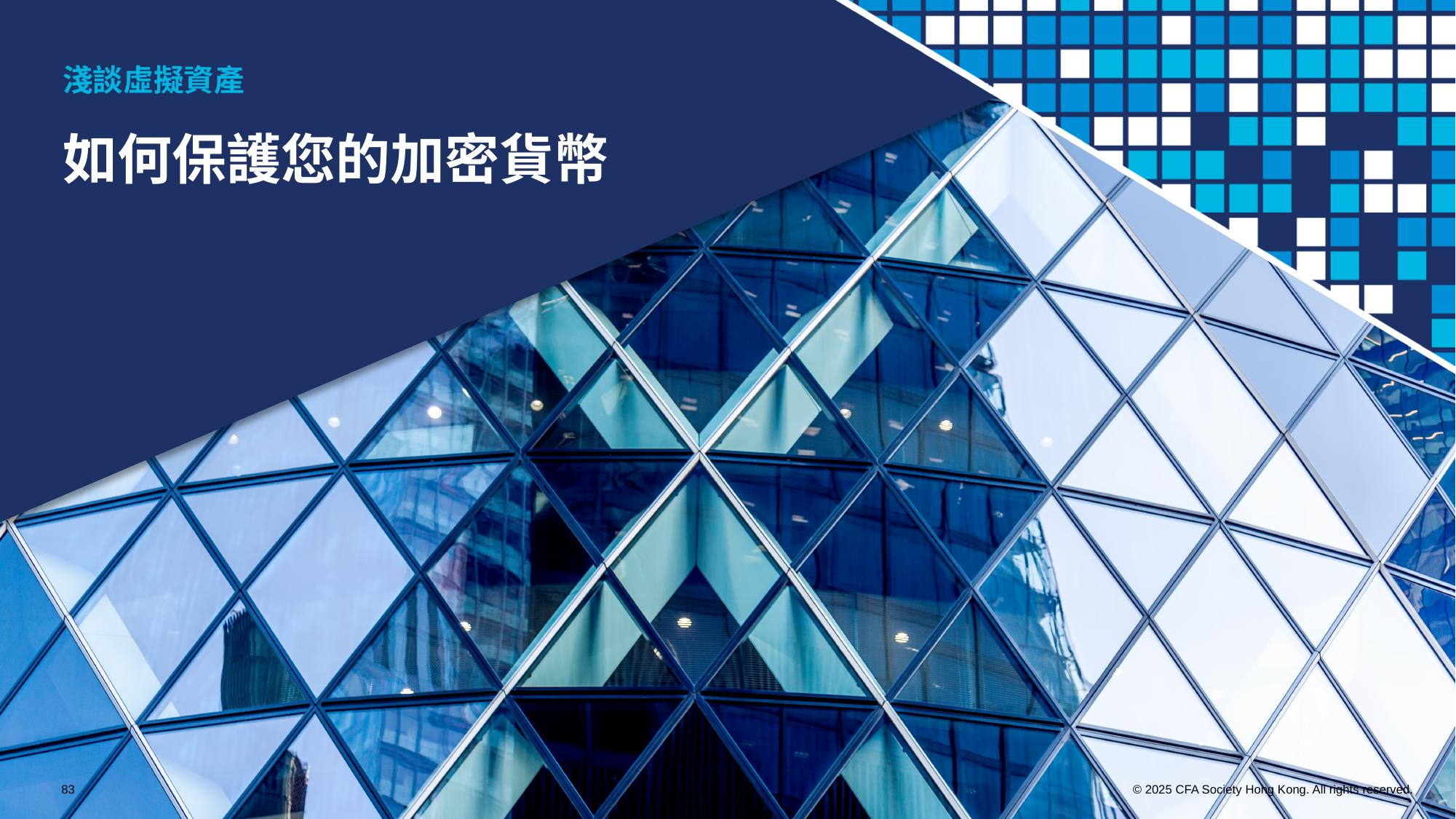

淺談虛擬資產
如何保護您的加密貨幣
83
© 2025 CFA Society Hong Kong. All rights reserved.